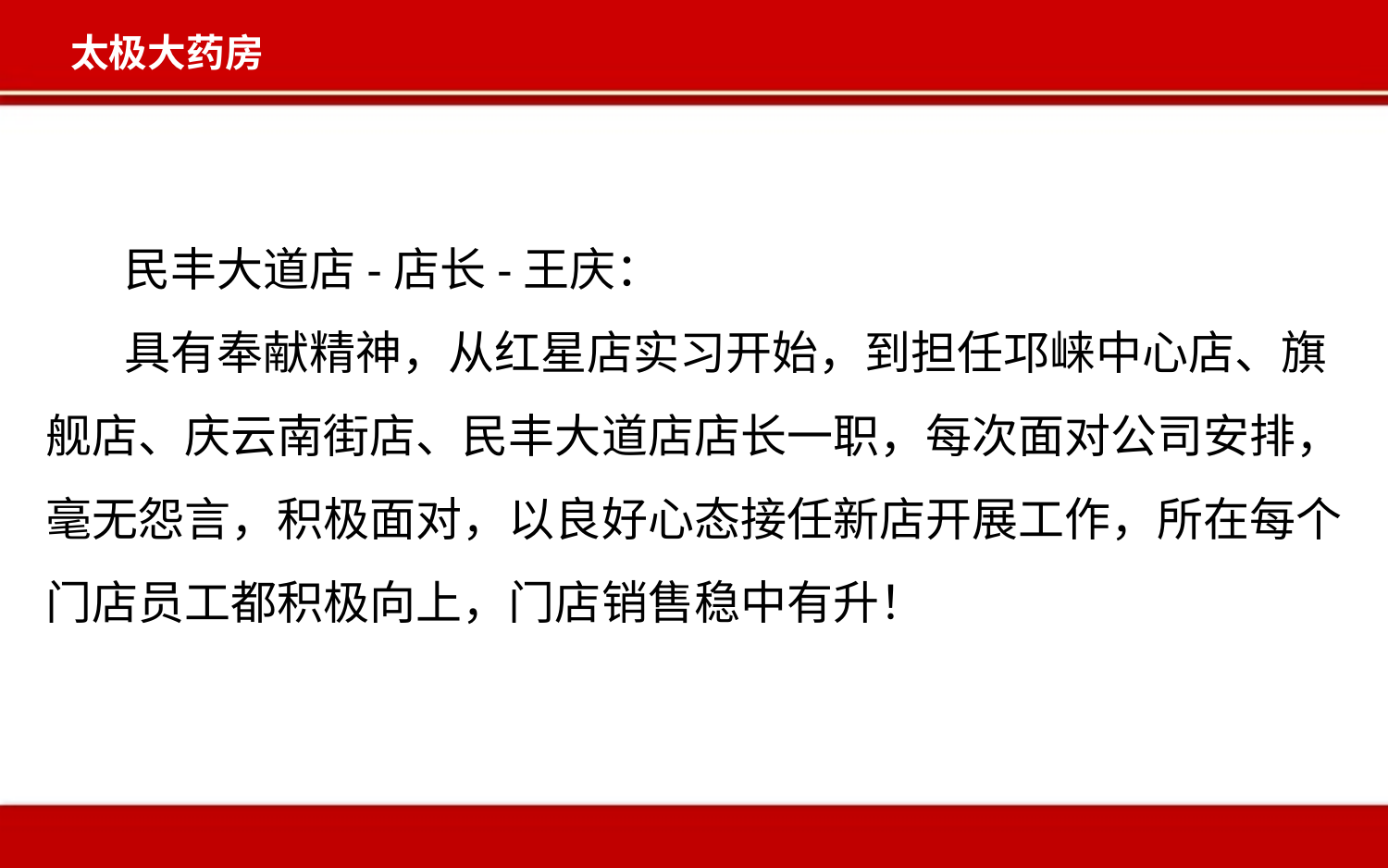

太极大药房
  民丰大道店-店长-王庆：
  具有奉献精神，从红星店实习开始，到担任邛崃中心店、旗舰店、庆云南街店、民丰大道店店长一职，每次面对公司安排，毫无怨言，积极面对，以良好心态接任新店开展工作，所在每个门店员工都积极向上，门店销售稳中有升！